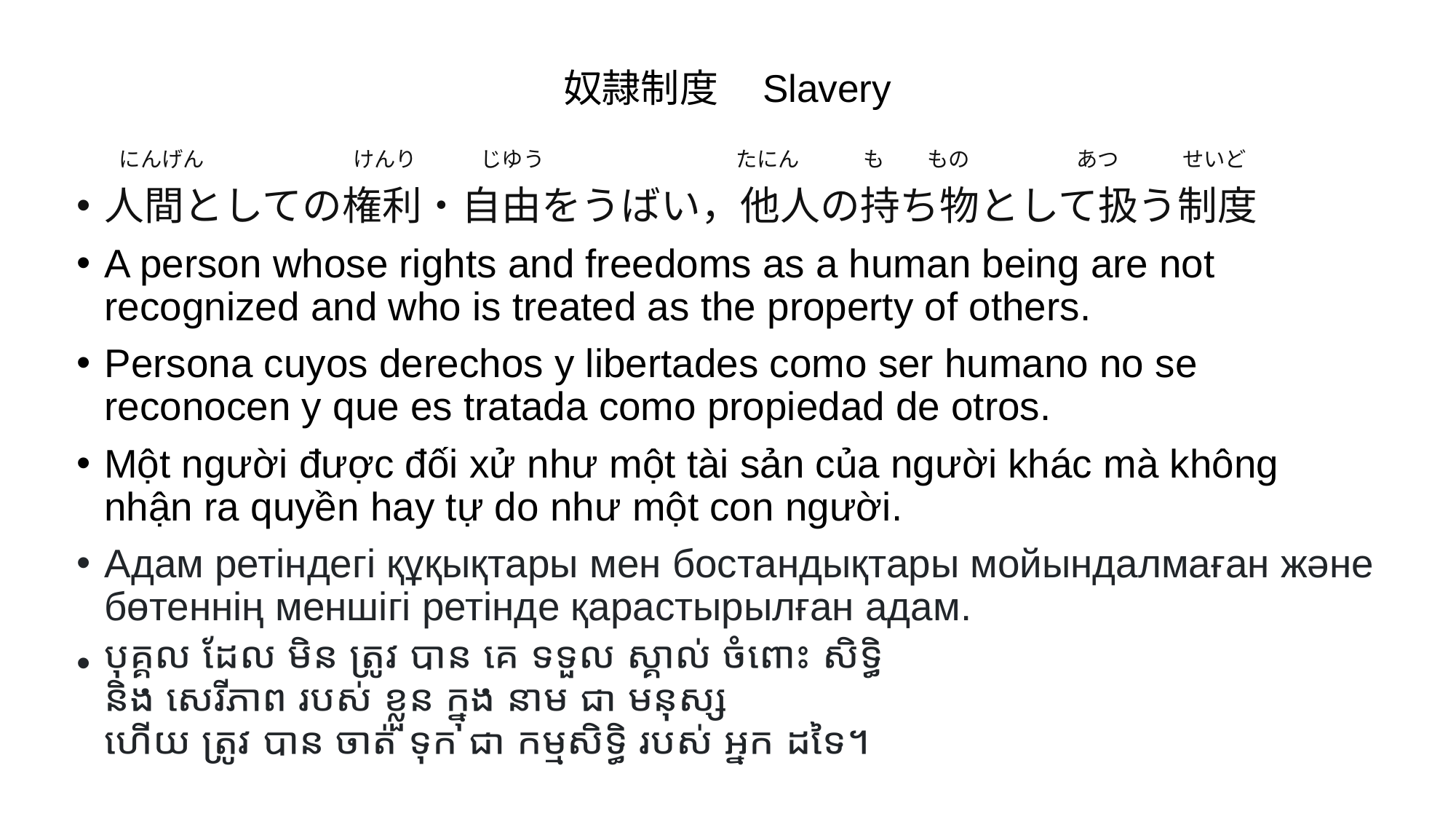

# 奴隷制度　Slavery
　　にんげん　　　　　　　けんり　　　じゆう　　　　　　　　　たにん　　　も　　もの　　　　　あつ　　　せいど
人間としての権利・自由をうばい，他人の持ち物として扱う制度
A person whose rights and freedoms as a human being are not recognized and who is treated as the property of others.
Persona cuyos derechos y libertades como ser humano no se reconocen y que es tratada como propiedad de otros.
Một người được đối xử như một tài sản của người khác mà không nhận ra quyền hay tự do như một con người.
Адам ретіндегі құқықтары мен бостандықтары мойындалмаған және бөтеннің меншігі ретінде қарастырылған адам.
បុគ្គល ដែល មិន ត្រូវ បាន គេ ទទួល ស្គាល់ ចំពោះ សិទ្ធិ និង សេរីភាព របស់ ខ្លួន ក្នុង នាម ជា មនុស្ស ហើយ ត្រូវ បាន ចាត់ ទុក ជា កម្មសិទ្ធិ របស់ អ្នក ដទៃ។